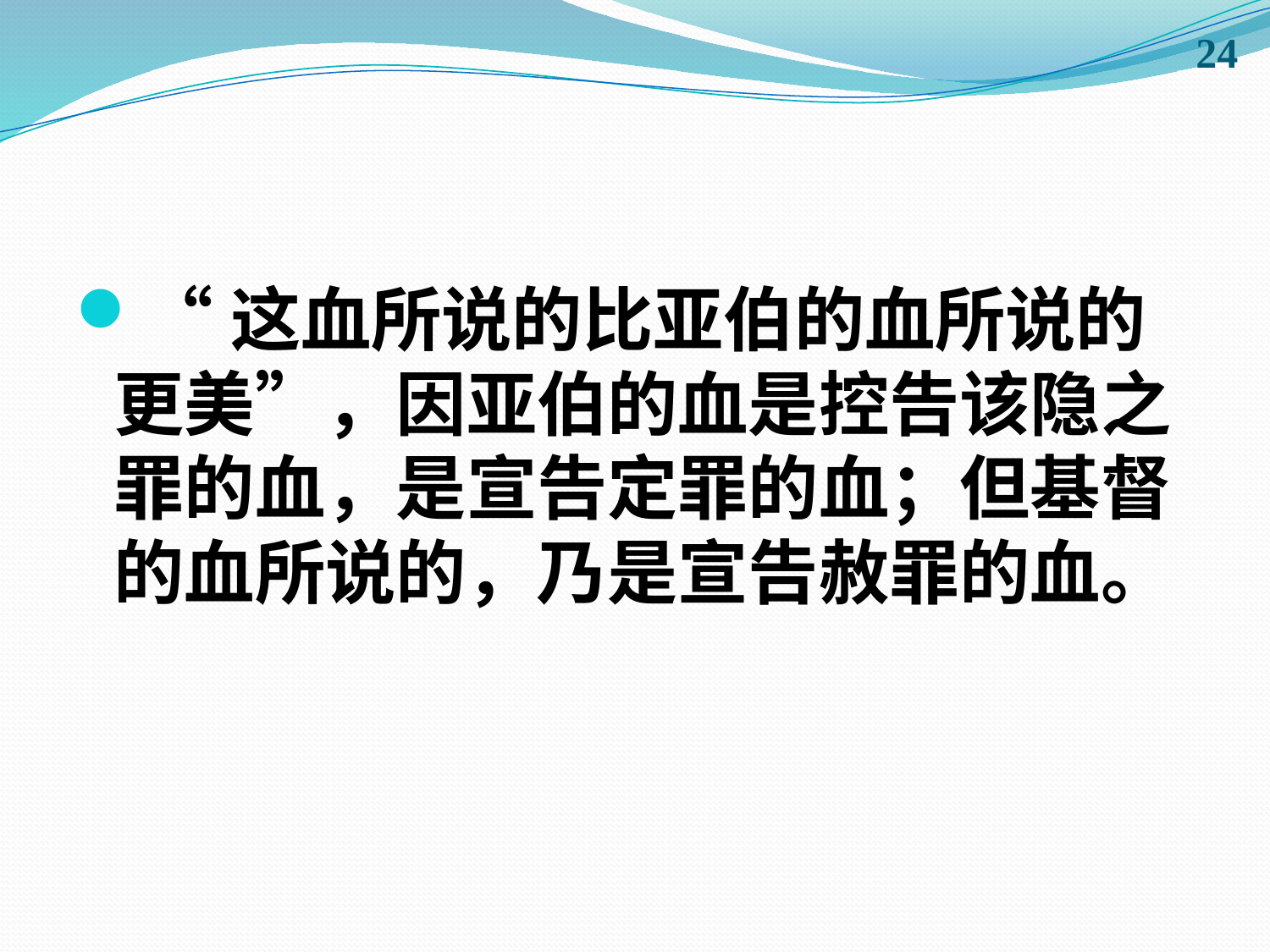

24
#
“这血所说的比亚伯的血所说的更美”，因亚伯的血是控告该隐之罪的血，是宣告定罪的血；但基督的血所说的，乃是宣告赦罪的血。